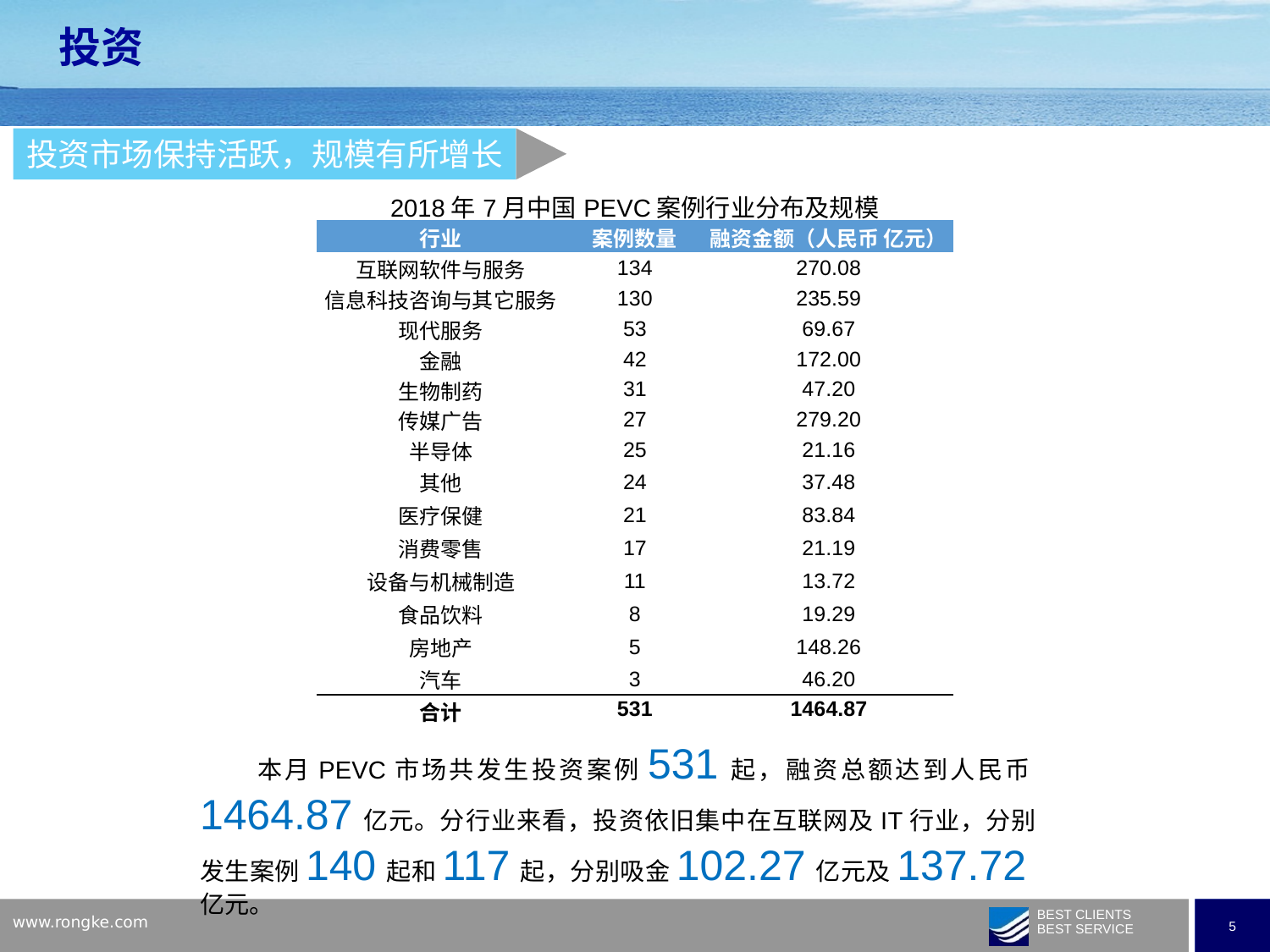

投资
投资市场保持活跃，规模有所增长

| 2018年7月中国PEVC案例行业分布及规模 |  |  |
| --- | --- | --- |
| 行业 | 案例数量 | 融资金额（人民币 亿元） |
| 互联网软件与服务 | 134 | 270.08 |
| 信息科技咨询与其它服务 | 130 | 235.59 |
| 现代服务 | 53 | 69.67 |
| 金融 | 42 | 172.00 |
| 生物制药 | 31 | 47.20 |
| 传媒广告 | 27 | 279.20 |
| 半导体 | 25 | 21.16 |
| 其他 | 24 | 37.48 |
| 医疗保健 | 21 | 83.84 |
| 消费零售 | 17 | 21.19 |
| 设备与机械制造 | 11 | 13.72 |
| 食品饮料 | 8 | 19.29 |
| 房地产 | 5 | 148.26 |
| 汽车 | 3 | 46.20 |
| 合计 | 531 | 1464.87 |
      本月PEVC市场共发生投资案例531起，融资总额达到人民币1464.87亿元。分行业来看，投资依旧集中在互联网及IT行业，分别发生案例140起和117起，分别吸金102.27亿元及137.72亿元。